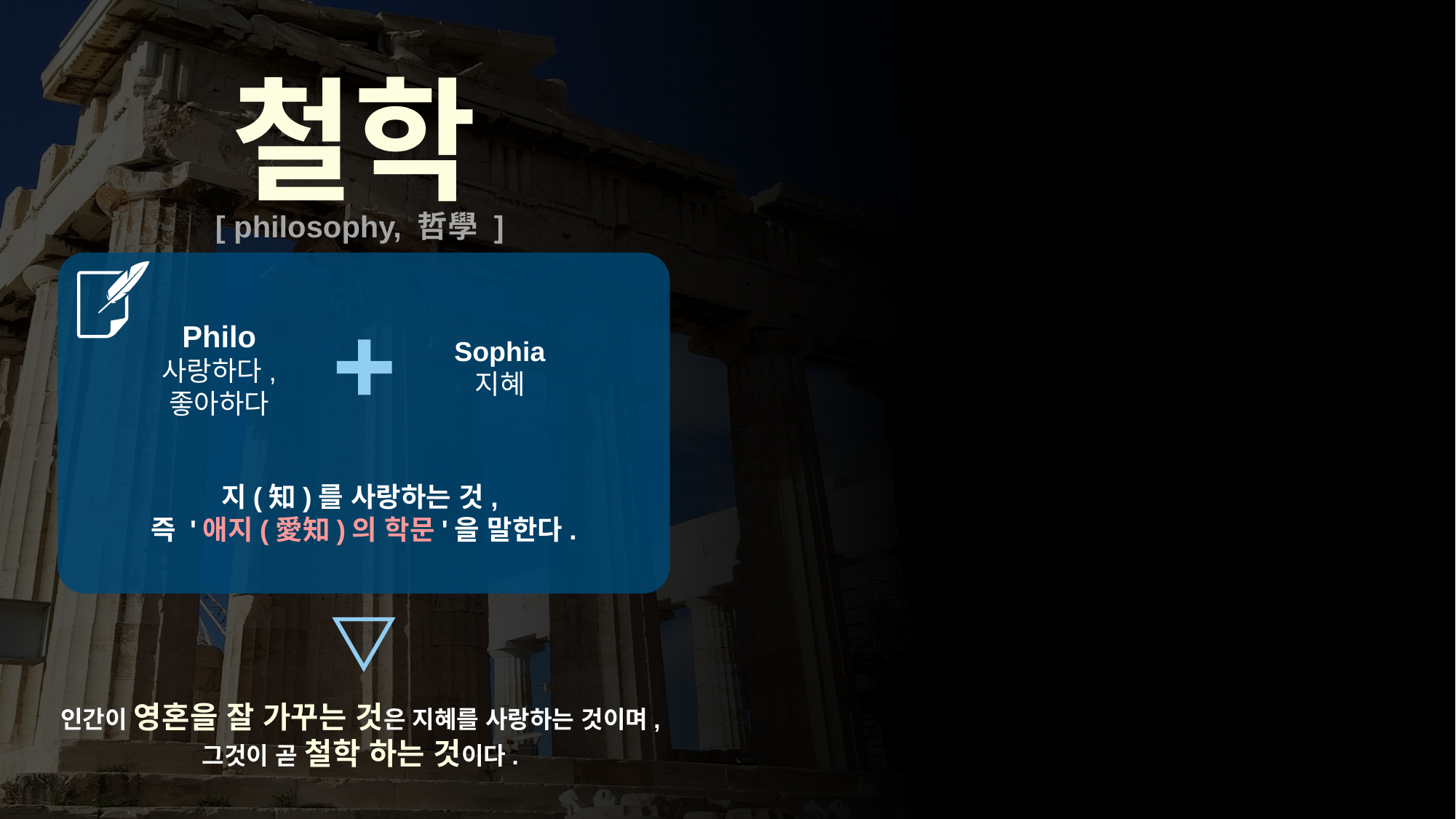

철학
[ philosophy, 哲學 ]

Philo
사랑하다,
좋아하다
Sophia
지혜

지(知)를 사랑하는 것,
즉 '애지(愛知)의 학문'을 말한다.

인간이 영혼을 잘 가꾸는 것은 지혜를 사랑하는 것이며,
그것이 곧 철학 하는 것이다.